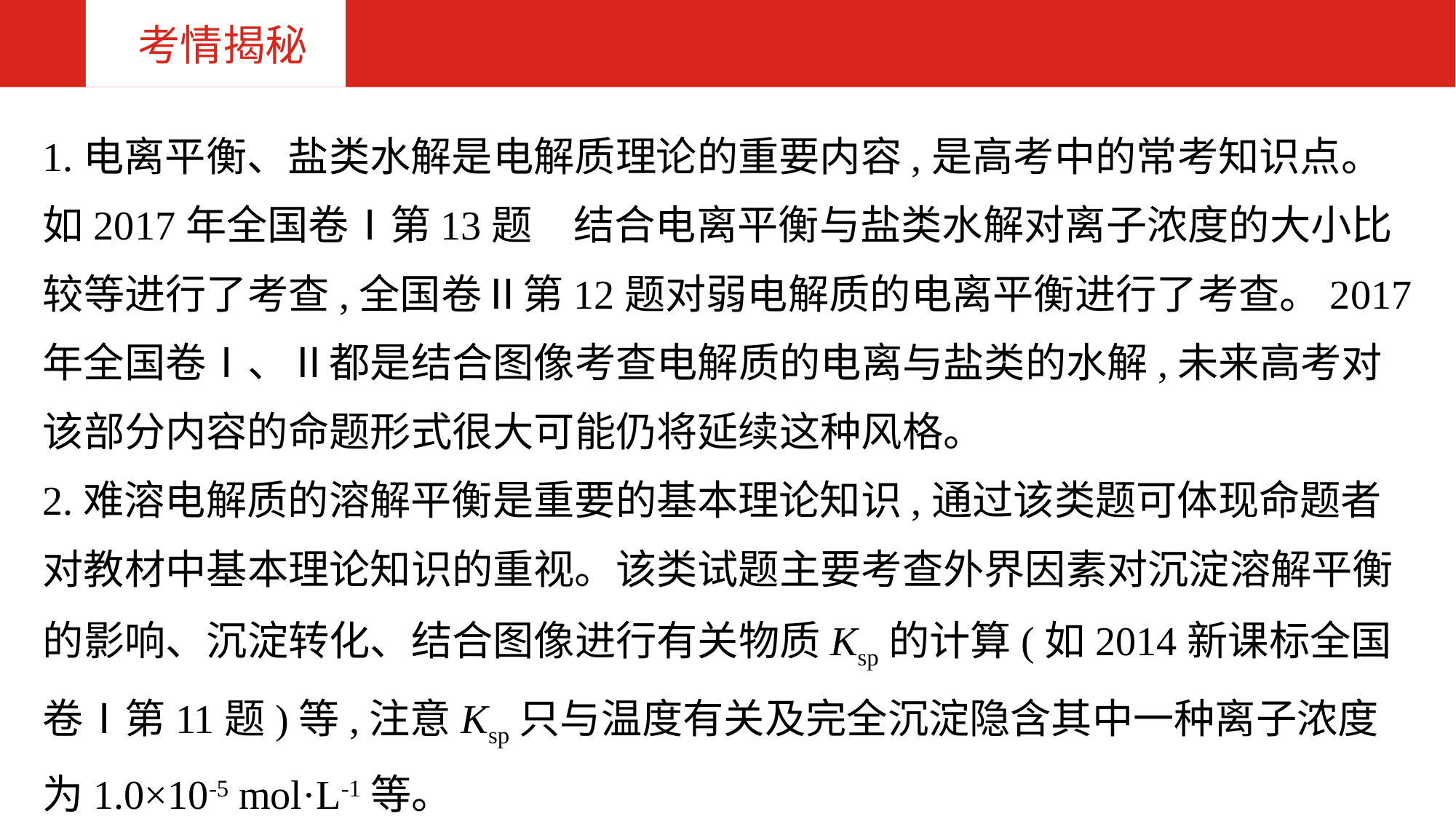

专题十九   盐类水解和难溶电解质的溶解平衡
考情揭秘

1.电离平衡、盐类水解是电解质理论的重要内容,是高考中的常考知识点。如2017年全国卷Ⅰ第13题　结合电离平衡与盐类水解对离子浓度的大小比较等进行了考查,全国卷Ⅱ第12题对弱电解质的电离平衡进行了考查。2017年全国卷Ⅰ、Ⅱ都是结合图像考查电解质的电离与盐类的水解,未来高考对该部分内容的命题形式很大可能仍将延续这种风格。
2.难溶电解质的溶解平衡是重要的基本理论知识,通过该类题可体现命题者对教材中基本理论知识的重视。该类试题主要考查外界因素对沉淀溶解平衡的影响、沉淀转化、结合图像进行有关物质Ksp的计算(如2014新课标全国卷Ⅰ第11题)等,注意Ksp只与温度有关及完全沉淀隐含其中一种离子浓度为1.0×10-5 mol·L-1等。